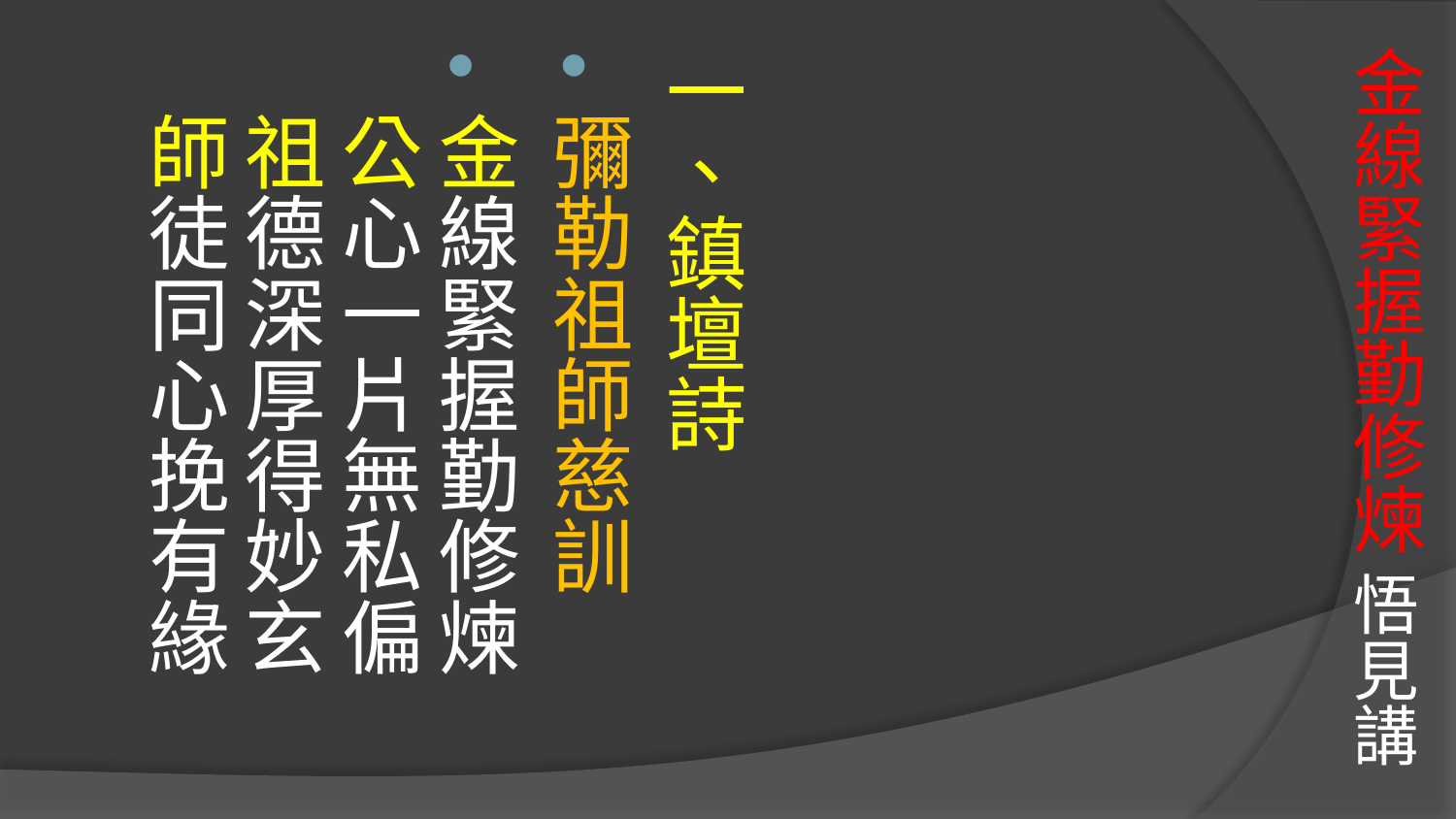

# 金線緊握勤修煉 悟見講
一、鎮壇詩
彌勒祖師慈訓
金線緊握勤修煉
公心一片無私偏
祖德深厚得妙玄
師徒同心挽有緣